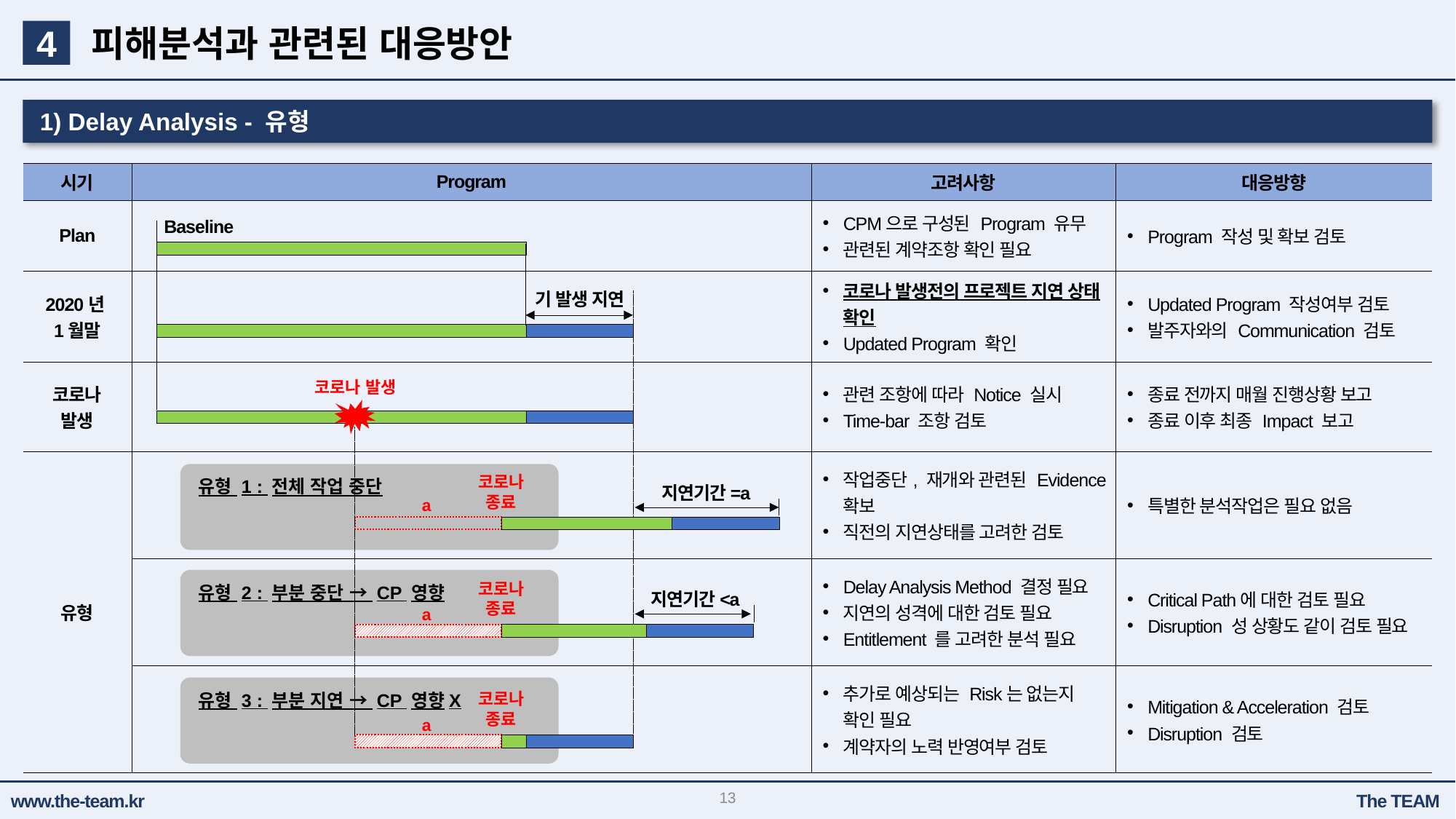

피해분석과 관련된 대응방안
4
1) Delay Analysis - 유형
| 시기 | Program | 고려사항 | 대응방향 |
| --- | --- | --- | --- |
| Plan |  | CPM으로 구성된 Program 유무 관련된 계약조항 확인 필요 | Program 작성 및 확보 검토 |
| 2020년 1월말 |  | 코로나 발생전의 프로젝트 지연 상태 확인 Updated Program 확인 | Updated Program 작성여부 검토 발주자와의 Communication 검토 |
| 코로나 발생 |  | 관련 조항에 따라 Notice 실시 Time-bar 조항 검토 | 종료 전까지 매월 진행상황 보고 종료 이후 최종 Impact 보고 |
| 유형 |  | 작업중단, 재개와 관련된 Evidence 확보 직전의 지연상태를 고려한 검토 | 특별한 분석작업은 필요 없음 |
|  |  | Delay Analysis Method 결정 필요 지연의 성격에 대한 검토 필요 Entitlement 를 고려한 분석 필요 | Critical Path에 대한 검토 필요 Disruption 성 상황도 같이 검토 필요 |
|  |  | 추가로 예상되는 Risk는 없는지 확인 필요 계약자의 노력 반영여부 검토 | Mitigation & Acceleration 검토 Disruption 검토 |
Baseline

기 발생 지연

코로나 발생

코로나
종료
유형 1 : 전체 작업 중단
지연기간=a
a

코로나
종료
유형 2 : 부분 중단 → CP 영향
지연기간<a
a

유형 3 : 부분 지연 → CP 영향X
코로나
종료
a

13